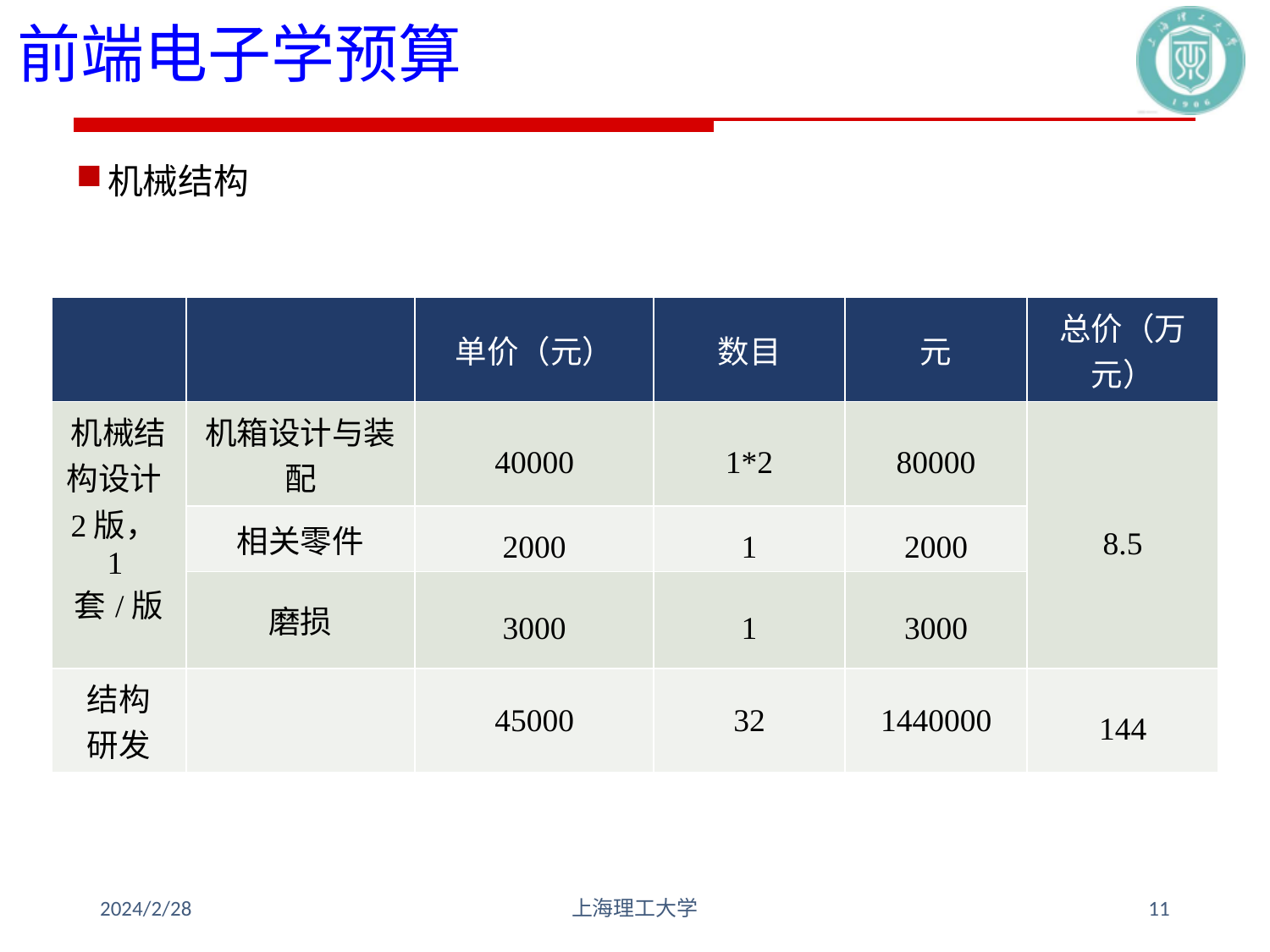

# 前端电子学预算
机械结构
|  |  | 单价（元） | 数目 | 元 | 总价（万元） |
| --- | --- | --- | --- | --- | --- |
| 机械结构设计2版，1套/版 | 机箱设计与装配 | 40000 | 1\*2 | 80000 | 8.5 |
|  | 相关零件 | 2000 | 1 | 2000 |  |
|  | 磨损 | 3000 | 1 | 3000 |  |
| 结构 研发 |  | 45000 | 32 | 1440000 | 144 |
2024/2/28
上海理工大学
11